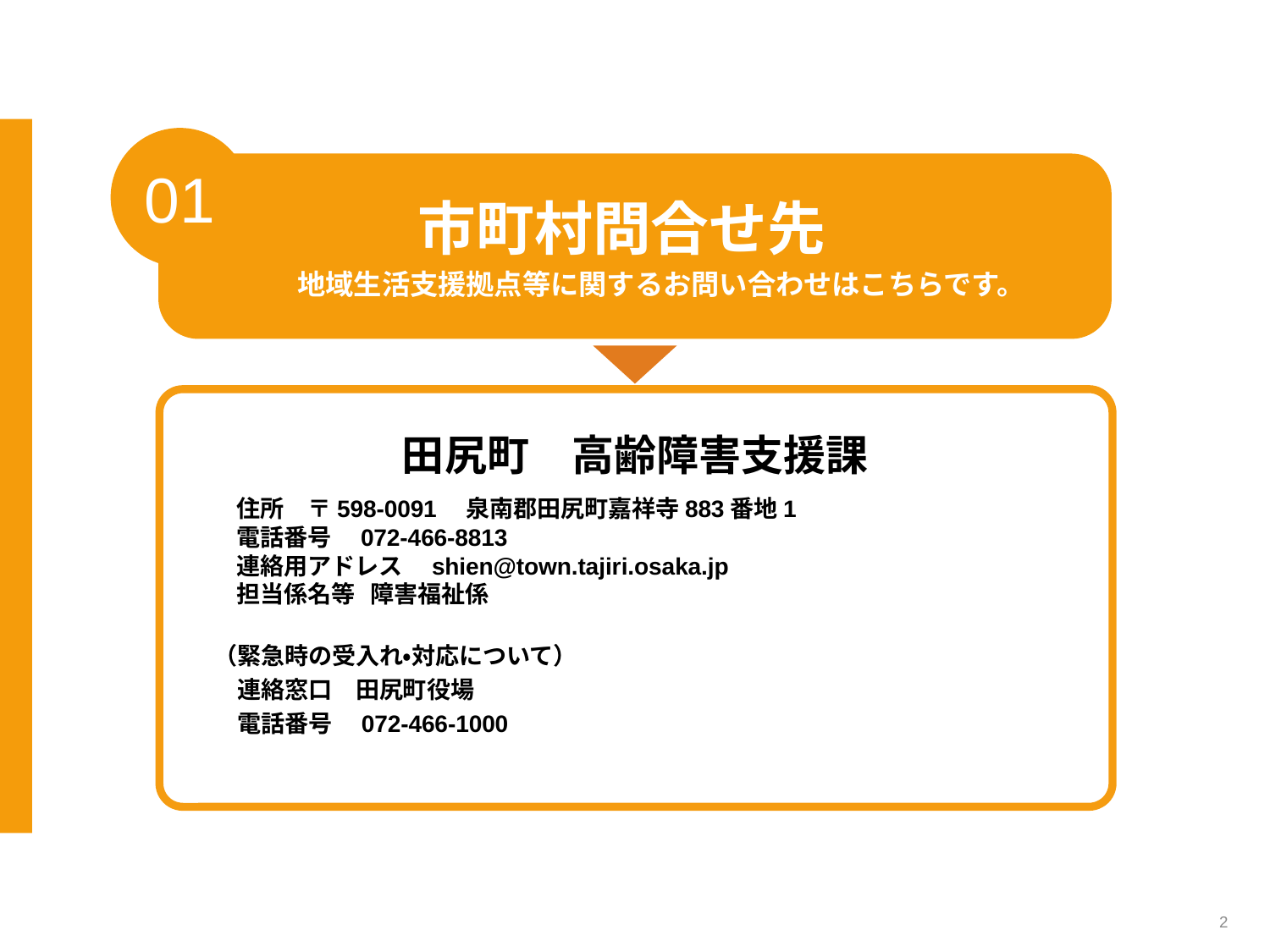

01

市町村問合せ先
地域生活支援拠点等に関するお問い合わせはこちらです。

田尻町　高齢障害支援課
　　住所　〒598-0091　泉南郡田尻町嘉祥寺883番地1
　　電話番号　072-466-8813
　　連絡用アドレス　shien@town.tajiri.osaka.jp
　　担当係名等   障害福祉係
　（緊急時の受入れ・対応について）
　　連絡窓口　田尻町役場
　　電話番号　072-466-1000

2